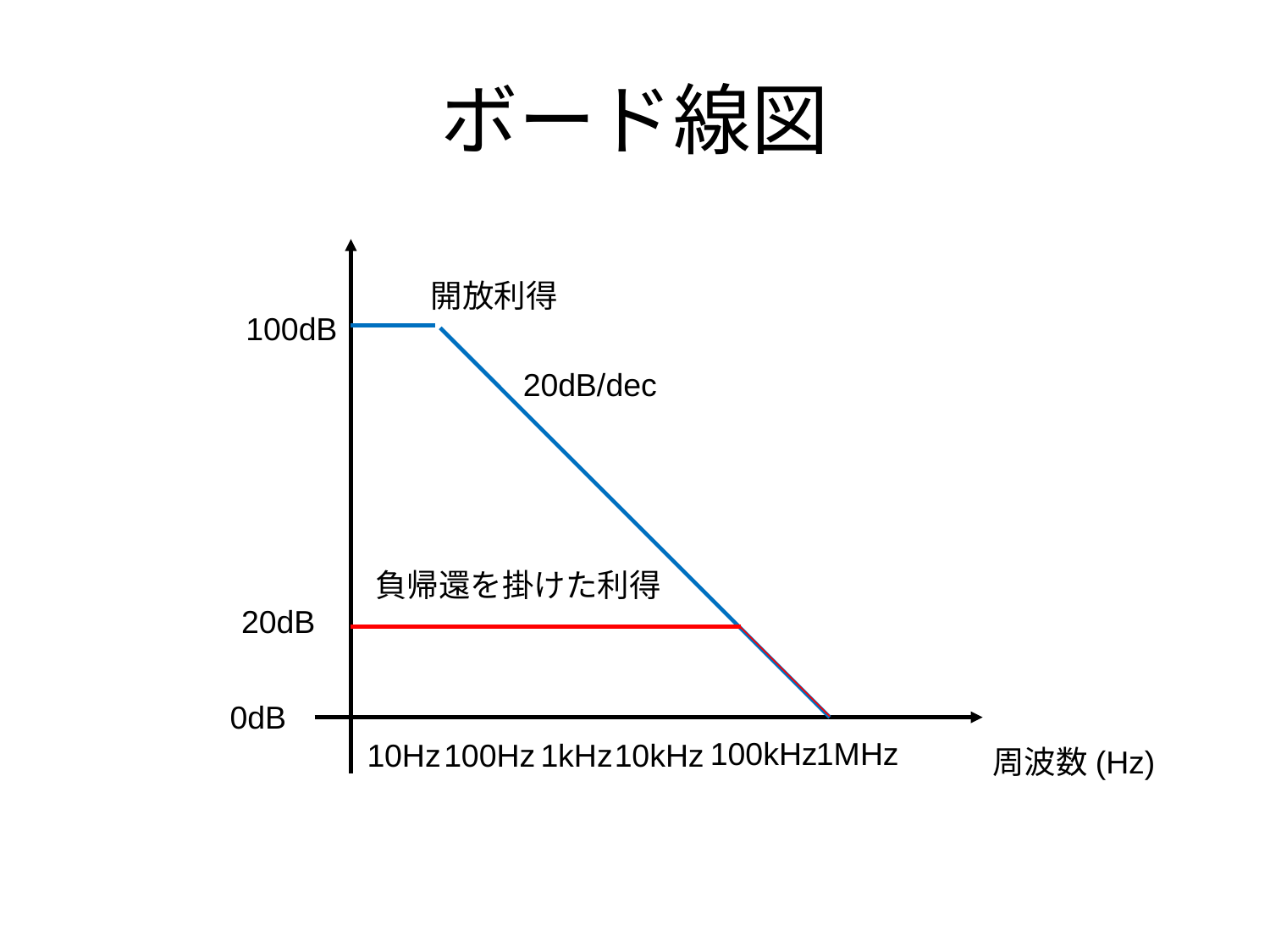

# ボード線図
開放利得
100dB
20dB/dec
負帰還を掛けた利得
20dB
0dB
1MHz
100kHz
10Hz
100Hz
1kHz
10kHz
周波数(Hz)